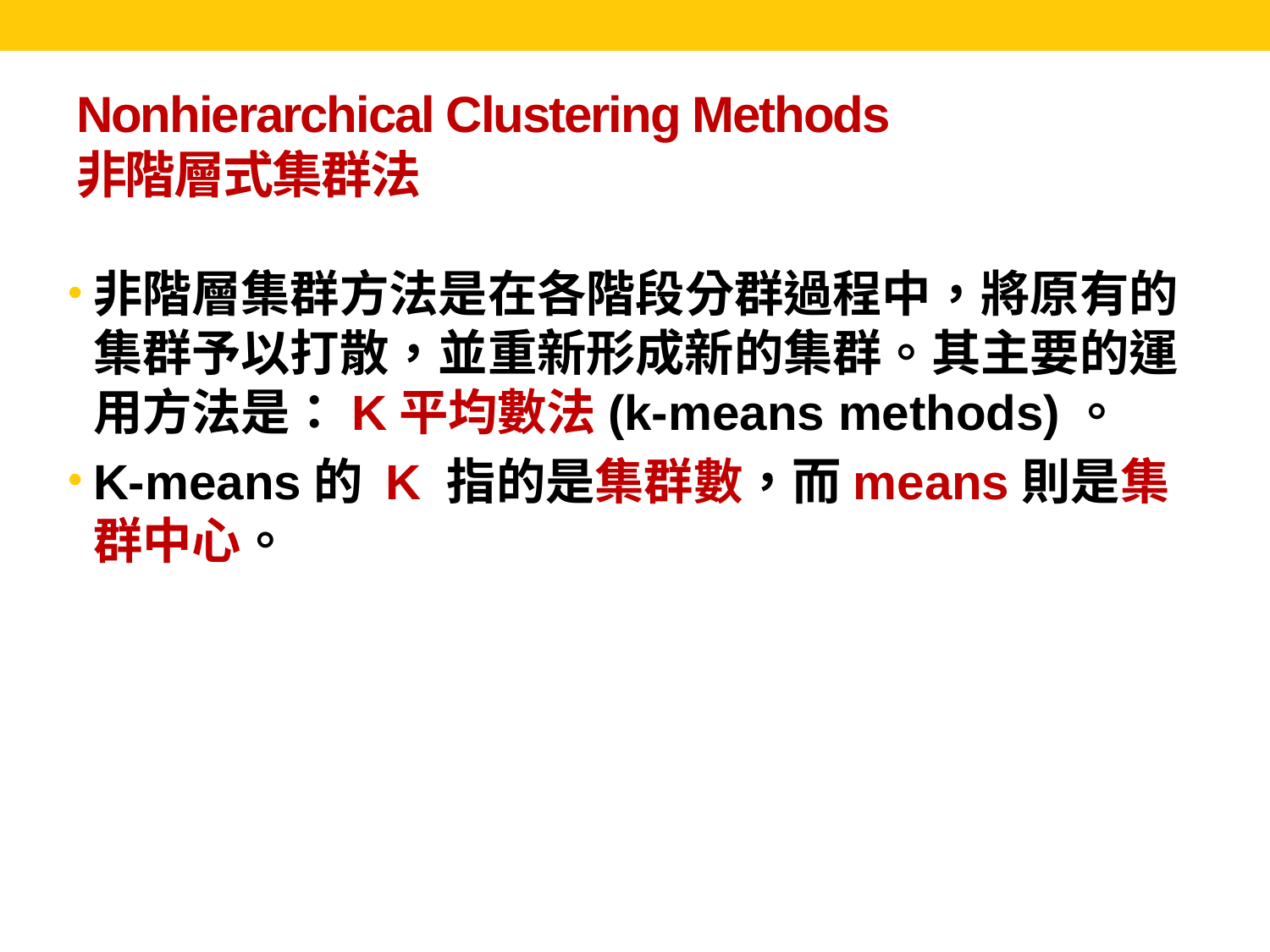

# Nonhierarchical Clustering Methods 非階層式集群法
非階層集群方法是在各階段分群過程中，將原有的集群予以打散，並重新形成新的集群。其主要的運用方法是：K平均數法(k-means methods)。
K-means的 K 指的是集群數，而means則是集群中心。